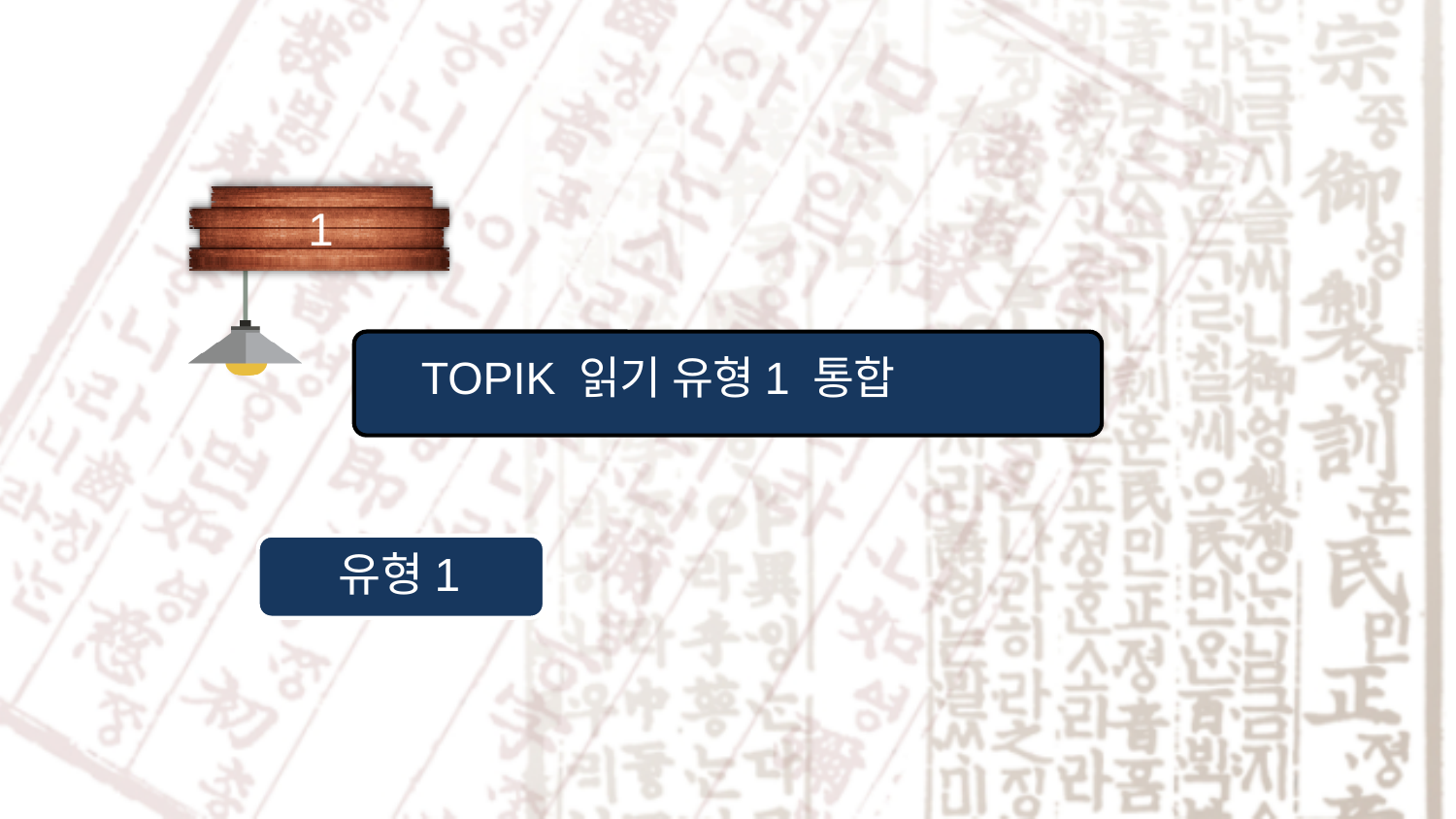

1

# TOPIK 읽기 유형1 통합
유형1